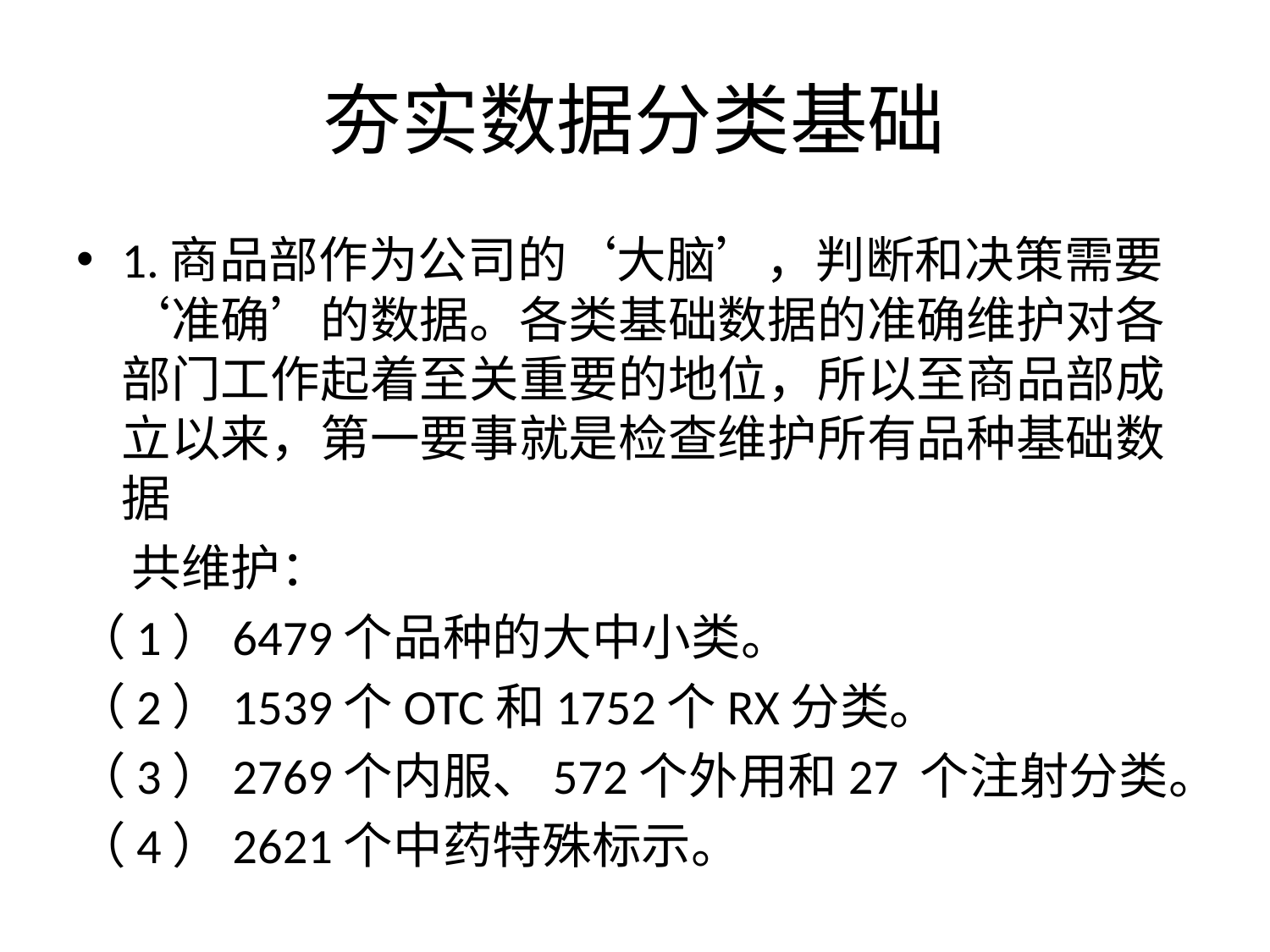

# 夯实数据分类基础
1.商品部作为公司的‘大脑’，判断和决策需要‘准确’的数据。各类基础数据的准确维护对各部门工作起着至关重要的地位，所以至商品部成立以来，第一要事就是检查维护所有品种基础数据
    共维护：
（1）6479个品种的大中小类。
（2）1539个OTC和1752个RX分类。
（3）2769个内服、572个外用和27 个注射分类。
（4）2621个中药特殊标示。